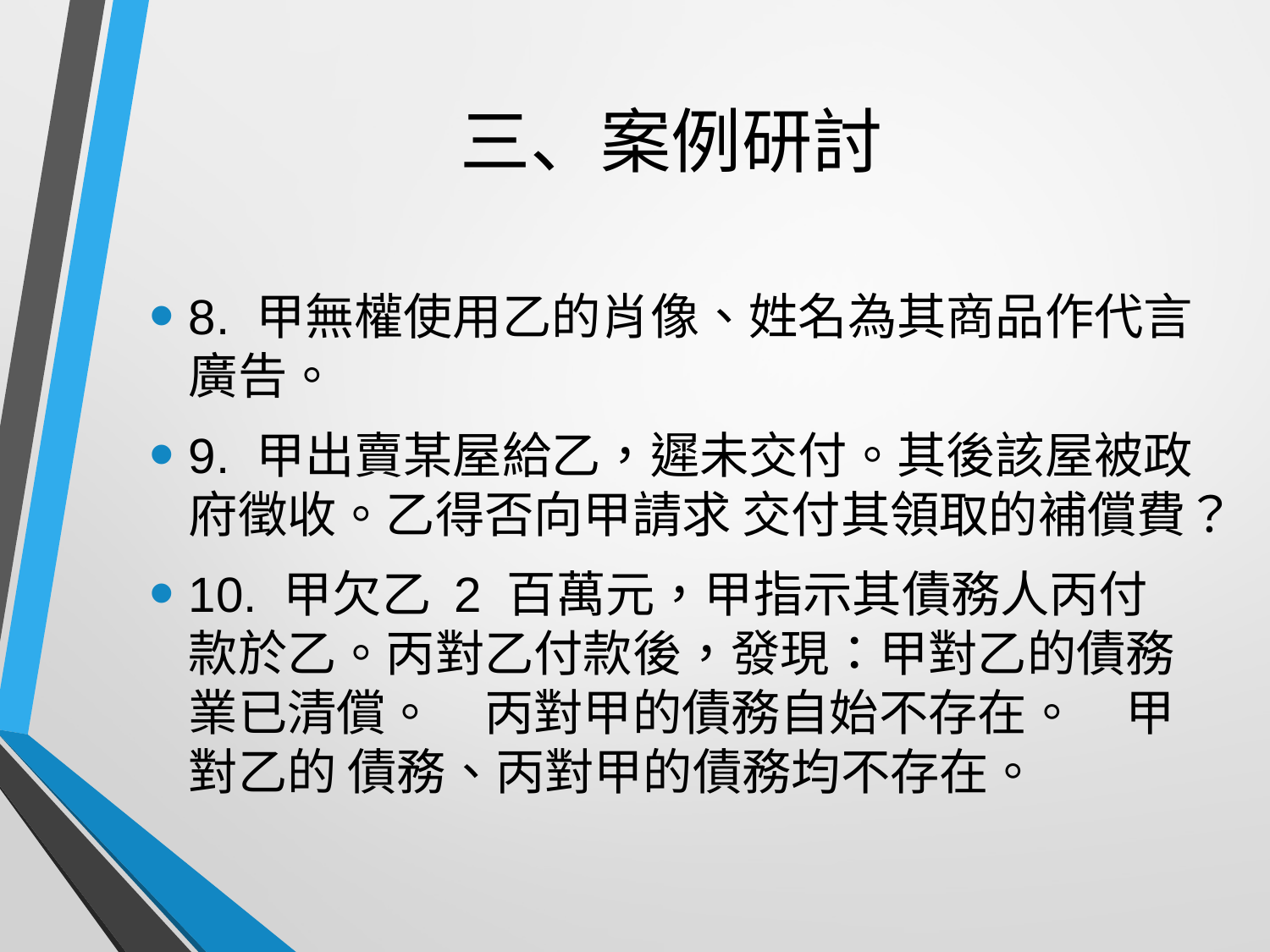

# 三、案例研討
8. 甲無權使用乙的肖像、姓名為其商品作代言廣告。
9. 甲出賣某屋給乙，遲未交付。其後該屋被政府徵收。乙得否向甲請求 交付其領取的補償費？
10. 甲欠乙 2 百萬元，甲指示其債務人丙付款於乙。丙對乙付款後，發現：甲對乙的債務業已清償。　丙對甲的債務自始不存在。　甲對乙的 債務、丙對甲的債務均不存在。